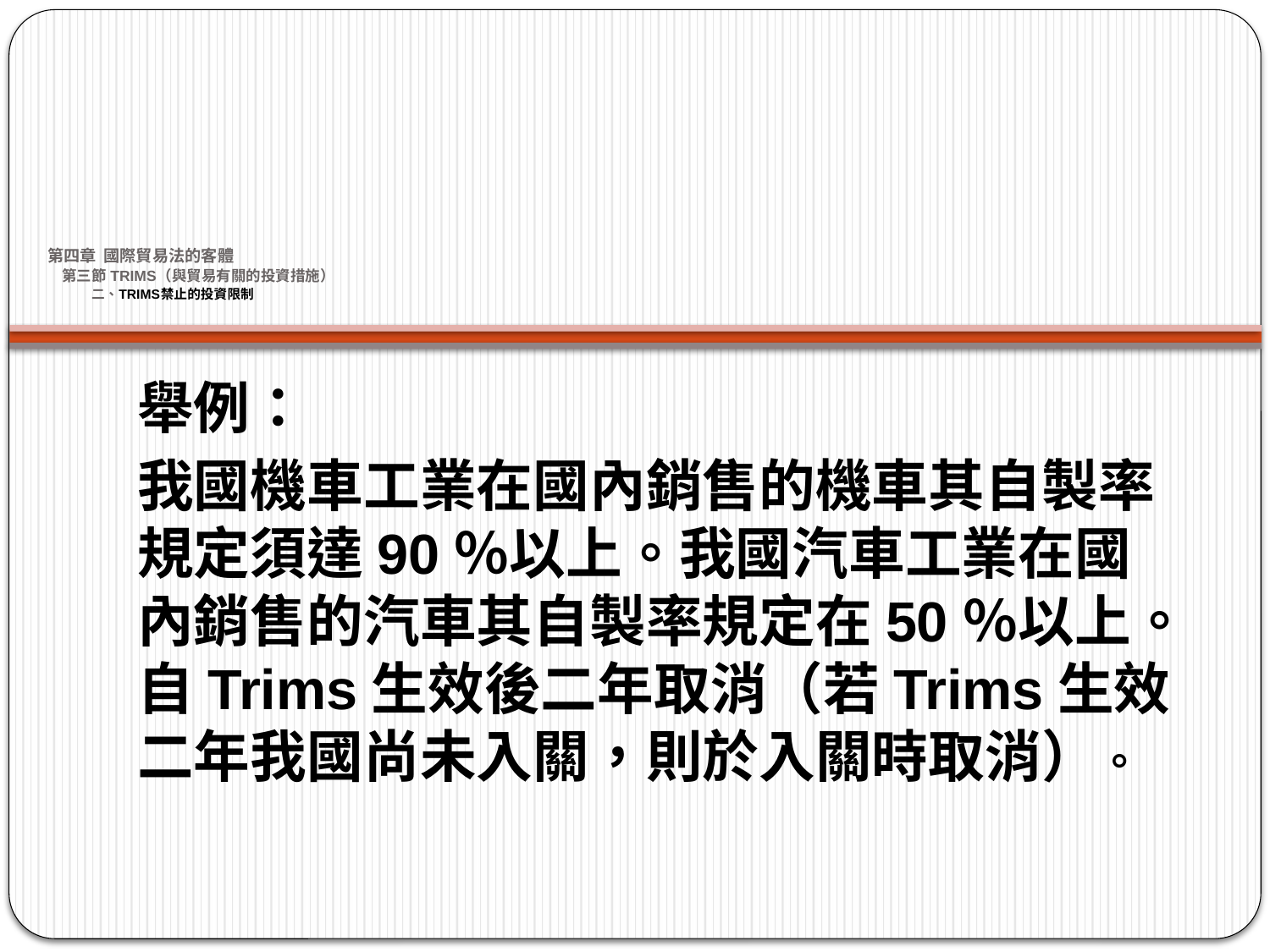

# 第四章  國際貿易法的客體 第三節 TRIMS（與貿易有關的投資措施） 二、TRIMS禁止的投資限制
舉例：
我國機車工業在國內銷售的機車其自製率規定須達90％以上。我國汽車工業在國內銷售的汽車其自製率規定在50％以上。自Trims生效後二年取消（若Trims生效二年我國尚未入關，則於入關時取消）。